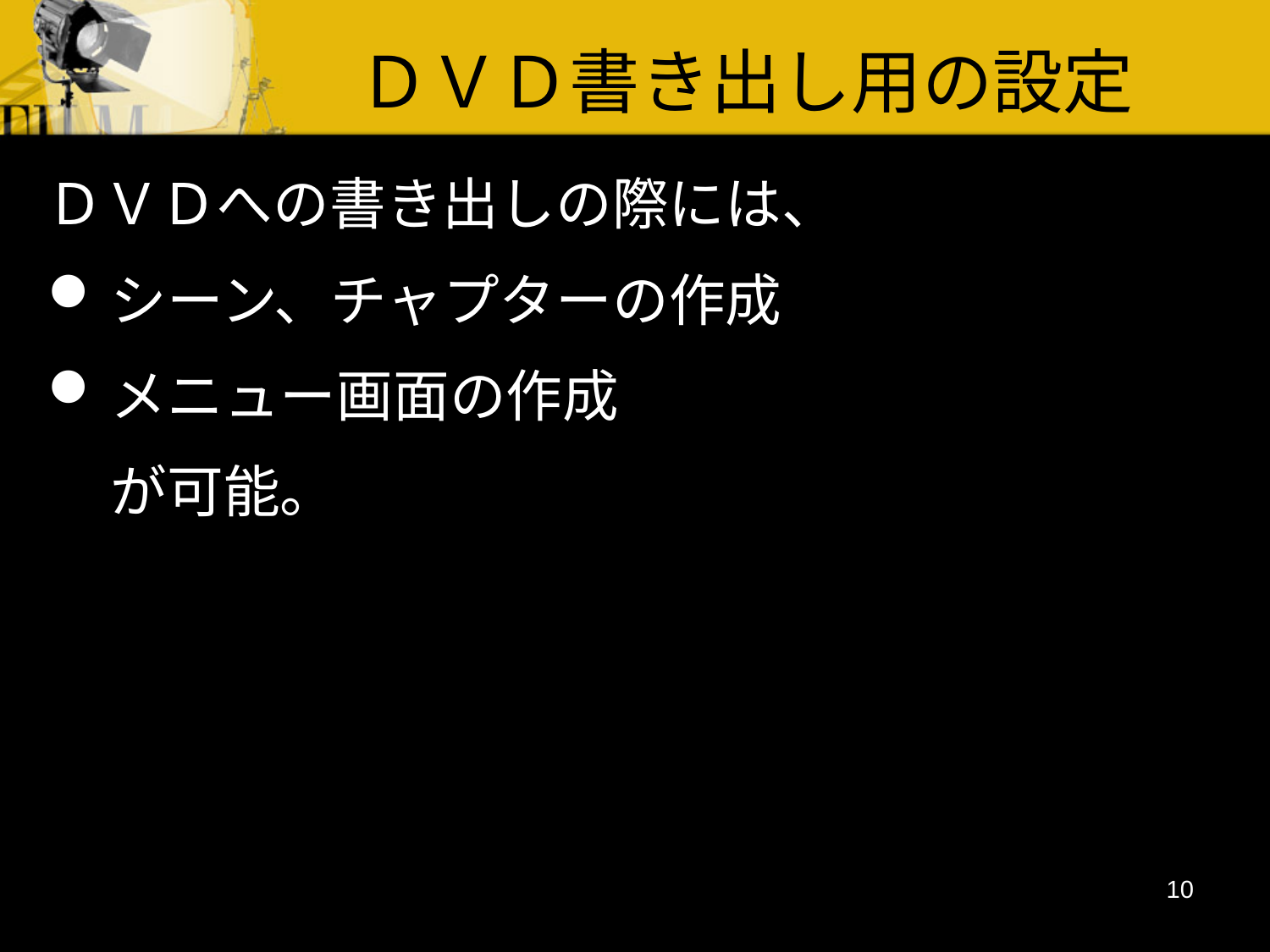

ＤＶＤ書き出し用の設定
ＤＶＤへの書き出しの際には、
シーン、チャプターの作成
メニュー画面の作成
	が可能。
10